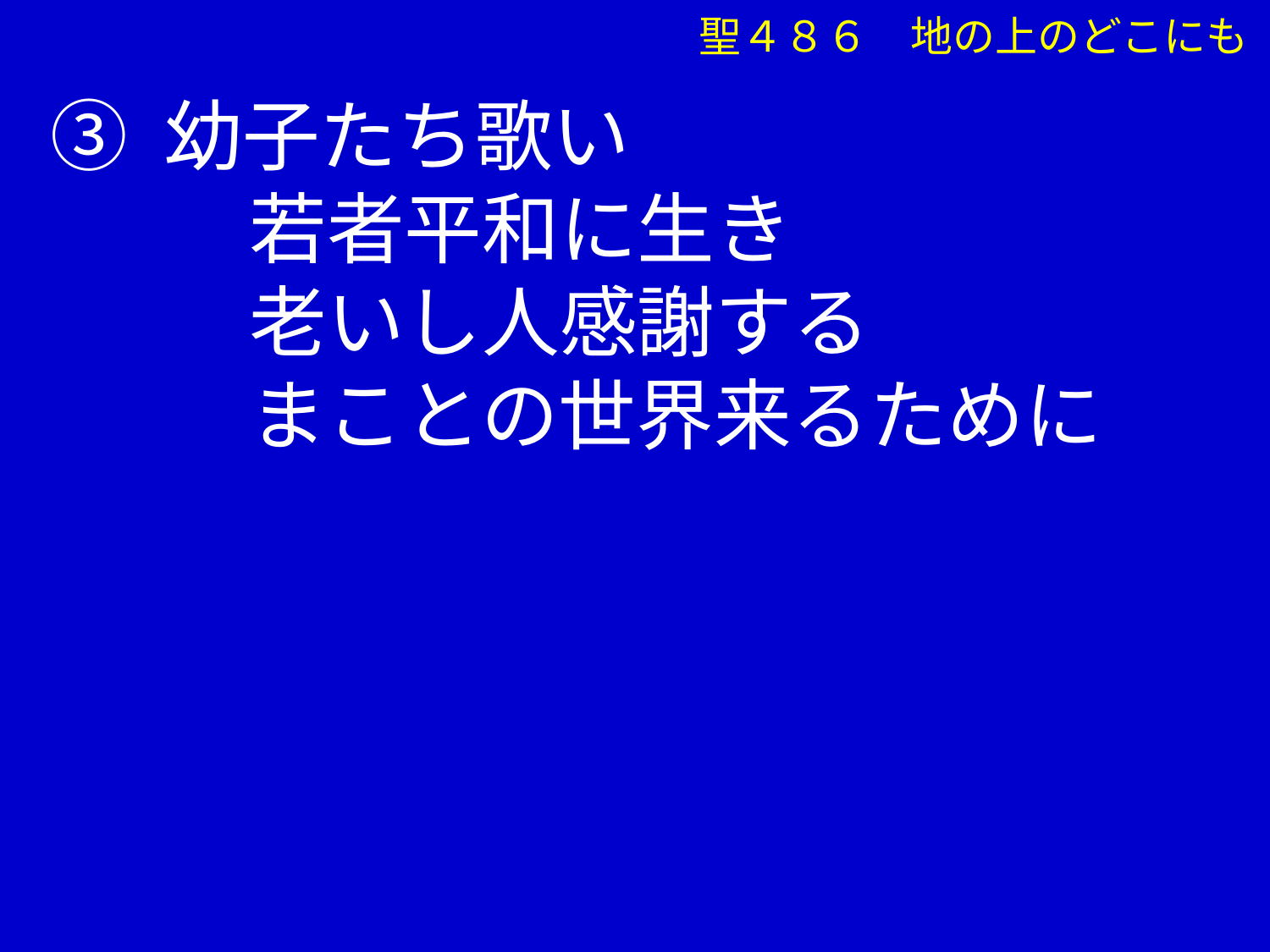

聖４８６　地の上のどこにも
  ③ 幼子たち歌い
　　　若者平和に生き
　　　老いし人感謝する
　　　まことの世界来るために